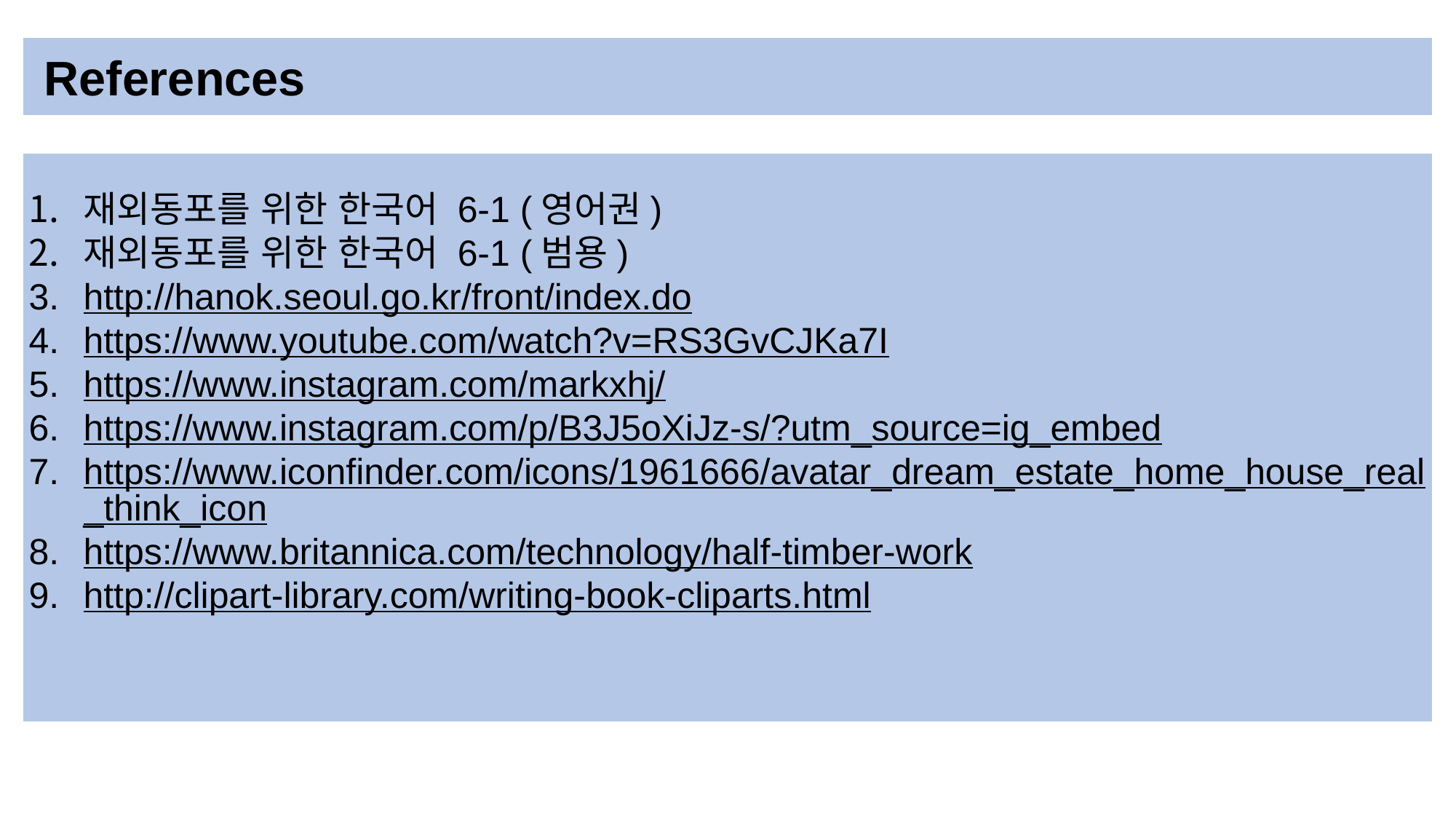

References

재외동포를 위한 한국어 6-1 (영어권)
재외동포를 위한 한국어 6-1 (범용)
http://hanok.seoul.go.kr/front/index.do
https://www.youtube.com/watch?v=RS3GvCJKa7I
https://www.instagram.com/markxhj/
https://www.instagram.com/p/B3J5oXiJz-s/?utm_source=ig_embed
https://www.iconfinder.com/icons/1961666/avatar_dream_estate_home_house_real_think_icon
https://www.britannica.com/technology/half-timber-work
http://clipart-library.com/writing-book-cliparts.html